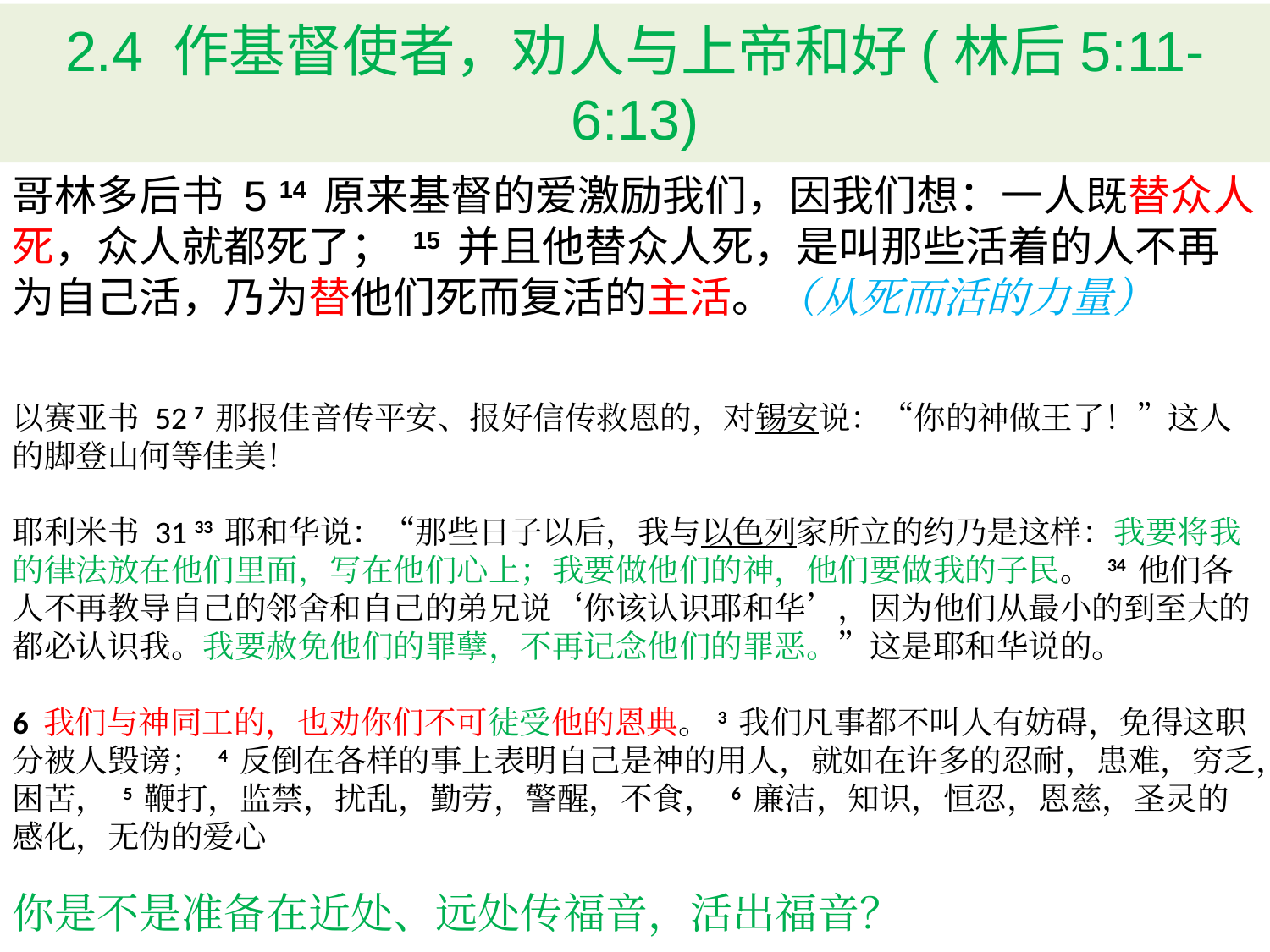

# 2.4 作基督使者，劝人与上帝和好(林后5:11-6:13)
哥林多后书 5 14 原来基督的爱激励我们，因我们想：一人既替众人死，众人就都死了； 15 并且他替众人死，是叫那些活着的人不再为自己活，乃为替他们死而复活的主活。（从死而活的力量）

以赛亚书 52 7 那报佳音传平安、报好信传救恩的，对锡安说：“你的神做王了！”这人的脚登山何等佳美！

耶利米书 31 33 耶和华说：“那些日子以后，我与以色列家所立的约乃是这样：我要将我的律法放在他们里面，写在他们心上；我要做他们的神，他们要做我的子民。 34 他们各人不再教导自己的邻舍和自己的弟兄说‘你该认识耶和华’，因为他们从最小的到至大的都必认识我。我要赦免他们的罪孽，不再记念他们的罪恶。”这是耶和华说的。

6 我们与神同工的，也劝你们不可徒受他的恩典。3 我们凡事都不叫人有妨碍，免得这职分被人毁谤； 4 反倒在各样的事上表明自己是神的用人，就如在许多的忍耐，患难，穷乏，困苦， 5 鞭打，监禁，扰乱，勤劳，警醒，不食， 6 廉洁，知识，恒忍，恩慈，圣灵的感化，无伪的爱心

你是不是准备在近处、远处传福音，活出福音？